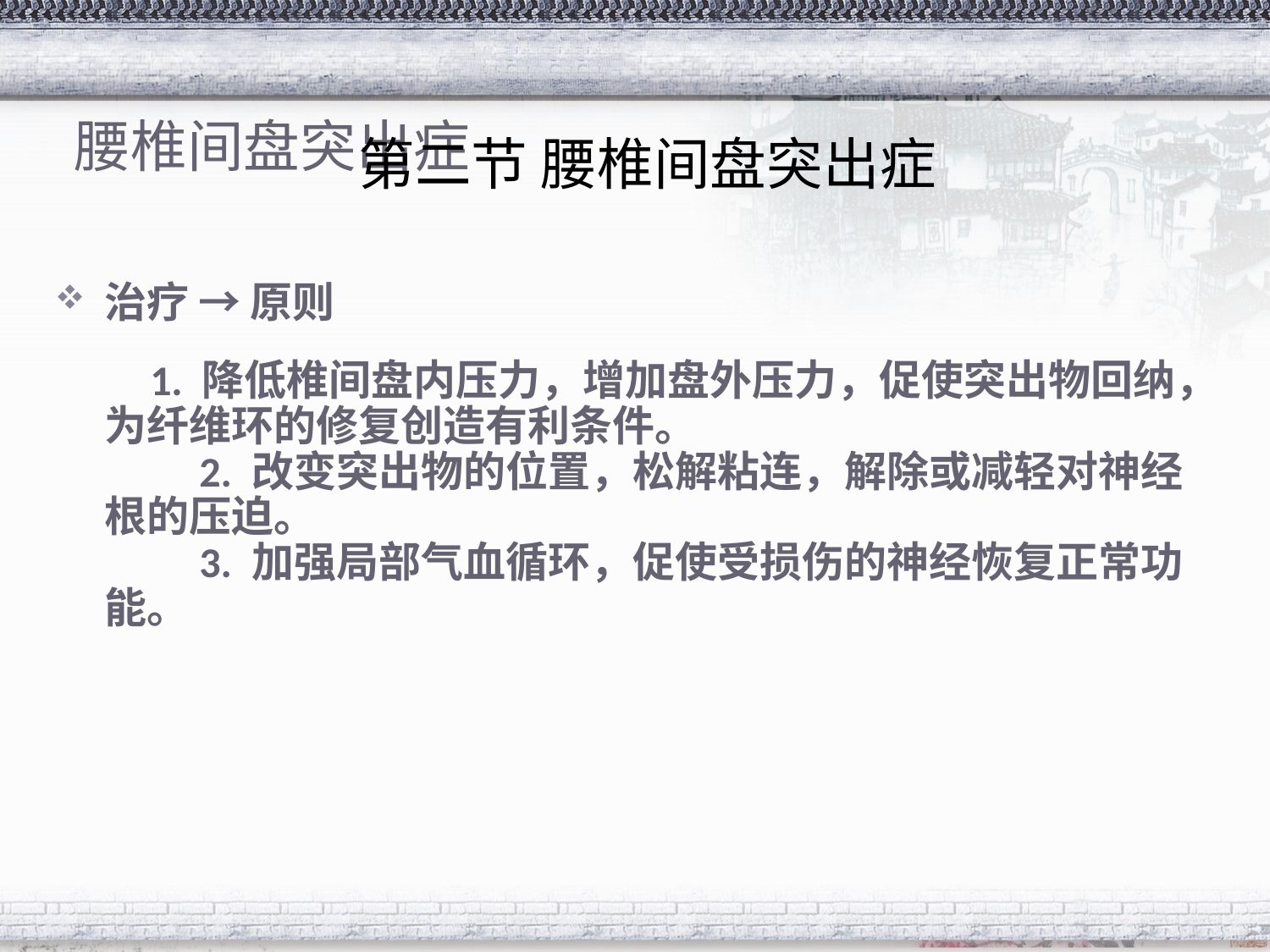

# 腰椎间盘突出症
第二节 腰椎间盘突出症
治疗 → 原则
          1. 降低椎间盘内压力，增加盘外压力，促使突出物回纳，为纤维环的修复创造有利条件。
　　2. 改变突出物的位置，松解粘连，解除或减轻对神经根的压迫。
　　3. 加强局部气血循环，促使受损伤的神经恢复正常功能。